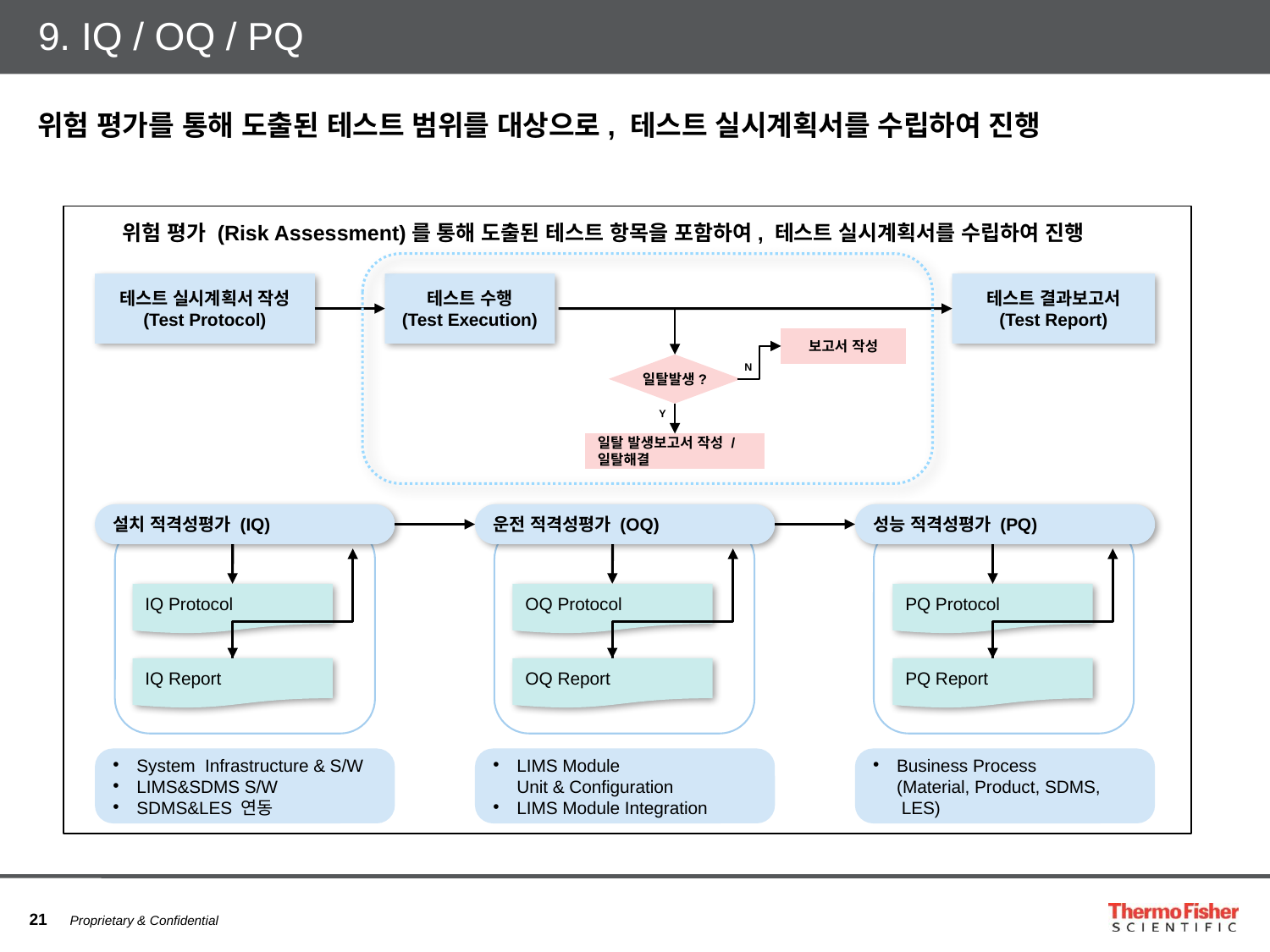

# 9. IQ / OQ / PQ
위험 평가를 통해 도출된 테스트 범위를 대상으로, 테스트 실시계획서를 수립하여 진행

위험 평가 (Risk Assessment)를 통해 도출된 테스트 항목을 포함하여, 테스트 실시계획서를 수립하여 진행

테스트 실시계획서 작성
(Test Protocol)
테스트 수행
(Test Execution)
테스트 결과보고서
(Test Report)
보고서 작성

일탈발생?
N
Y
일탈 발생보고서 작성 / 일탈해결
설치 적격성평가 (IQ)
운전 적격성평가 (OQ)
성능 적격성평가 (PQ)

IQ Protocol
OQ Protocol
PQ Protocol
IQ Report
OQ Report
PQ Report
System  Infrastructure & S/W
LIMS&SDMS S/W
SDMS&LES 연동
LIMS Module
Unit & Configuration
LIMS Module Integration
Business Process
(Material, Product, SDMS,
 LES)